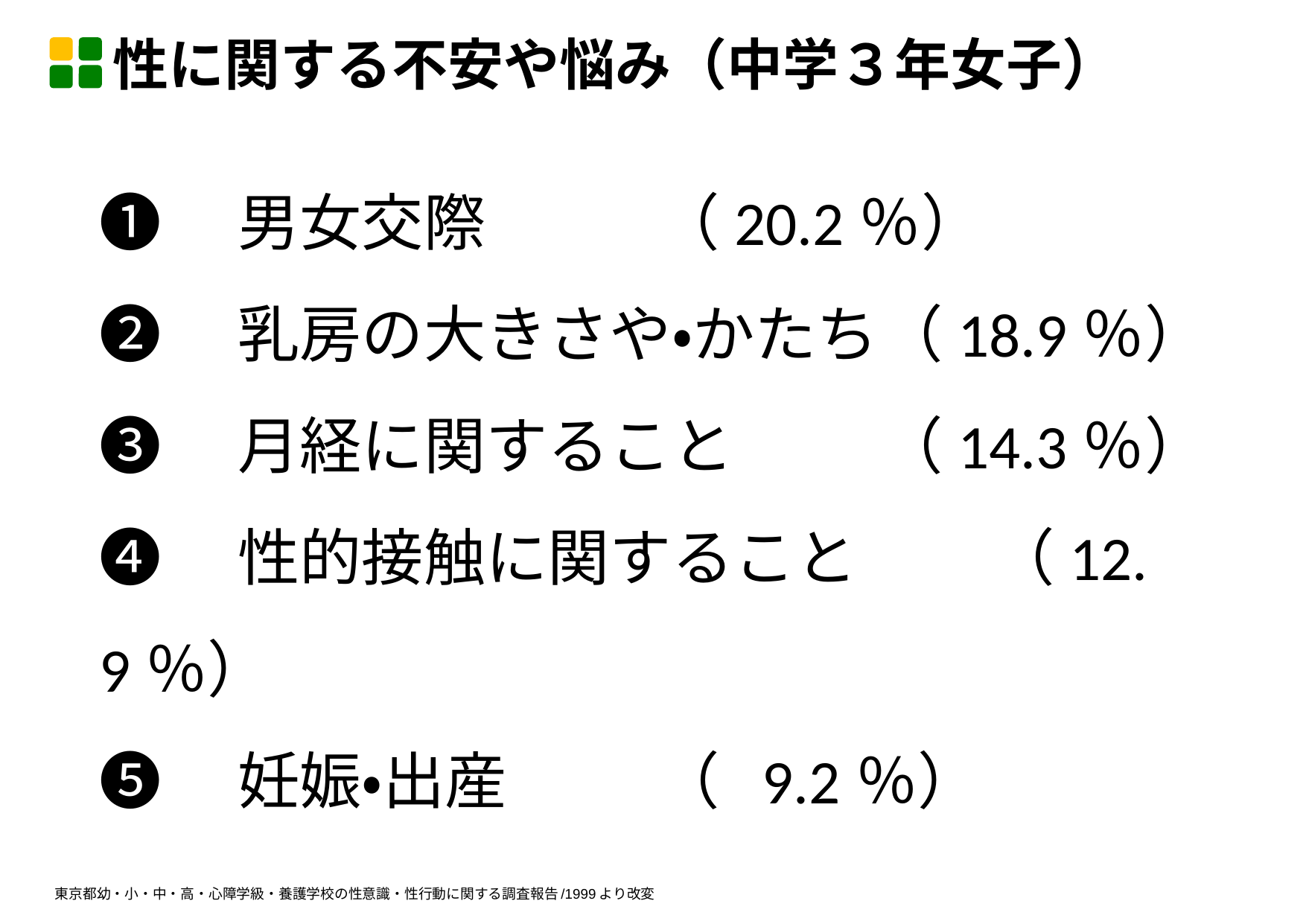

性に関する不安や悩み（中学３年女子）

➊　男女交際　	（20.2％）
➋　乳房の大きさや・かたち	（18.9％）
➌　月経に関すること　	（14.3％）
➍　性的接触に関すること　	（12.9％）
➎　妊娠・出産　	（  9.2％）
東京都幼・小・中・高・心障学級・養護学校の性意識・性行動に関する調査報告/1999より改変